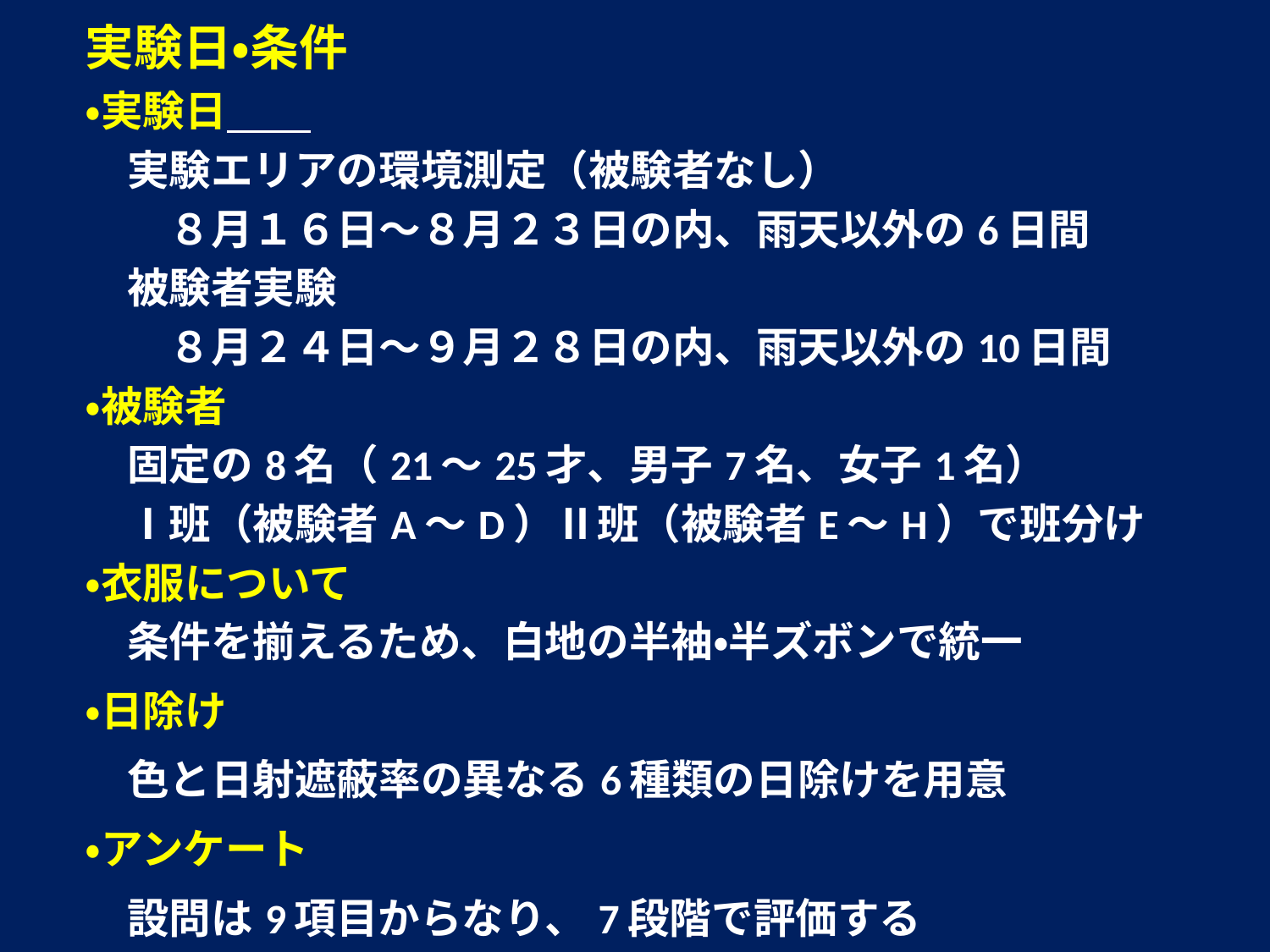

実験日・条件
・実験日
　実験エリアの環境測定（被験者なし）
　　８月１６日～８月２３日の内、雨天以外の6日間
　被験者実験
　　８月２４日～９月２８日の内、雨天以外の10日間
・被験者
　固定の8名（21～25才、男子7名、女子1名）
　Ⅰ班（被験者A～D）Ⅱ班（被験者E～H）で班分け
・衣服について
　条件を揃えるため、白地の半袖・半ズボンで統一
・日除け
　色と日射遮蔽率の異なる6種類の日除けを用意
・アンケート
　設問は9項目からなり、7段階で評価する